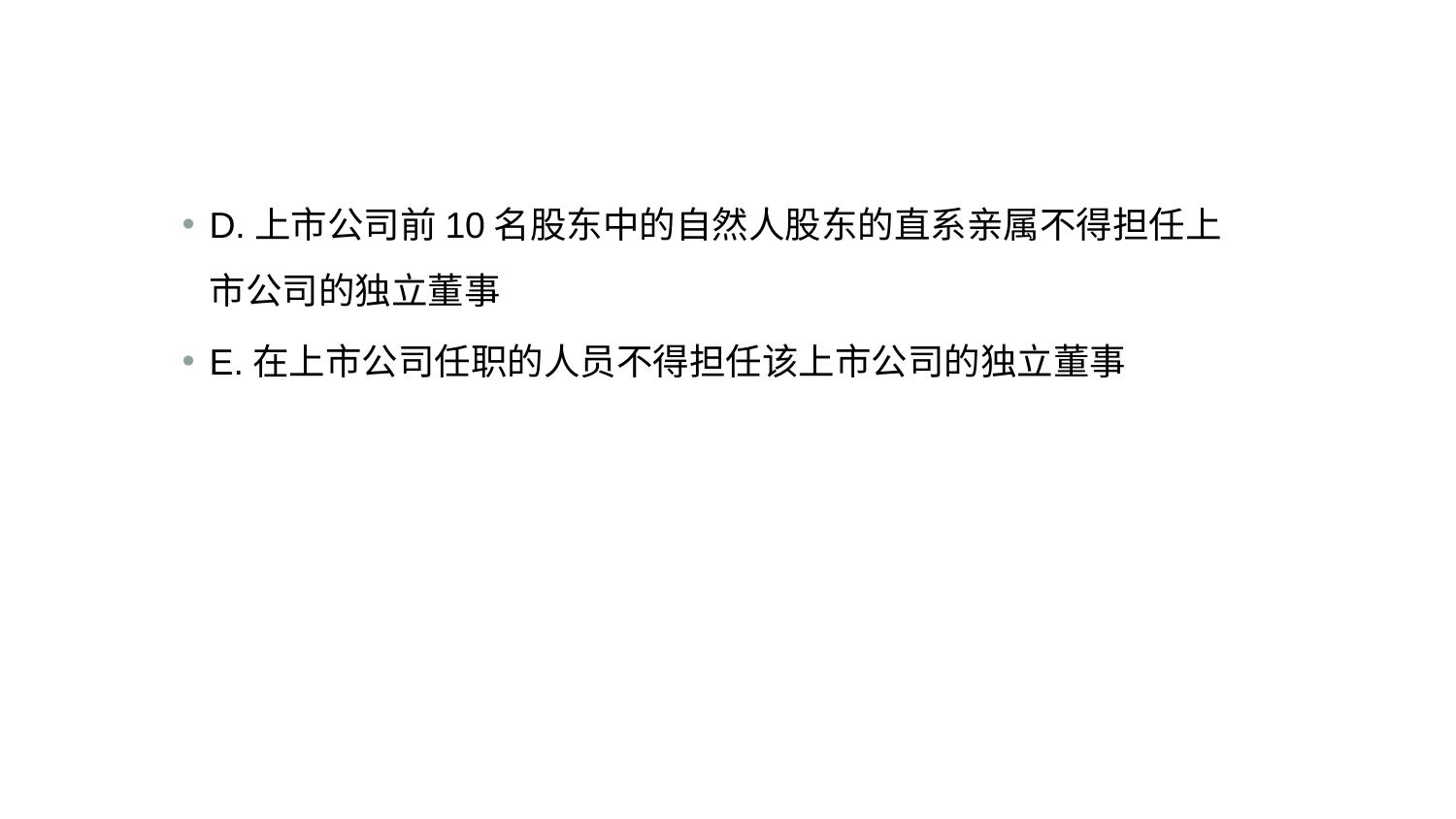

#
D.上市公司前10名股东中的自然人股东的直系亲属不得担任上市公司的独立董事
E.在上市公司任职的人员不得担任该上市公司的独立董事